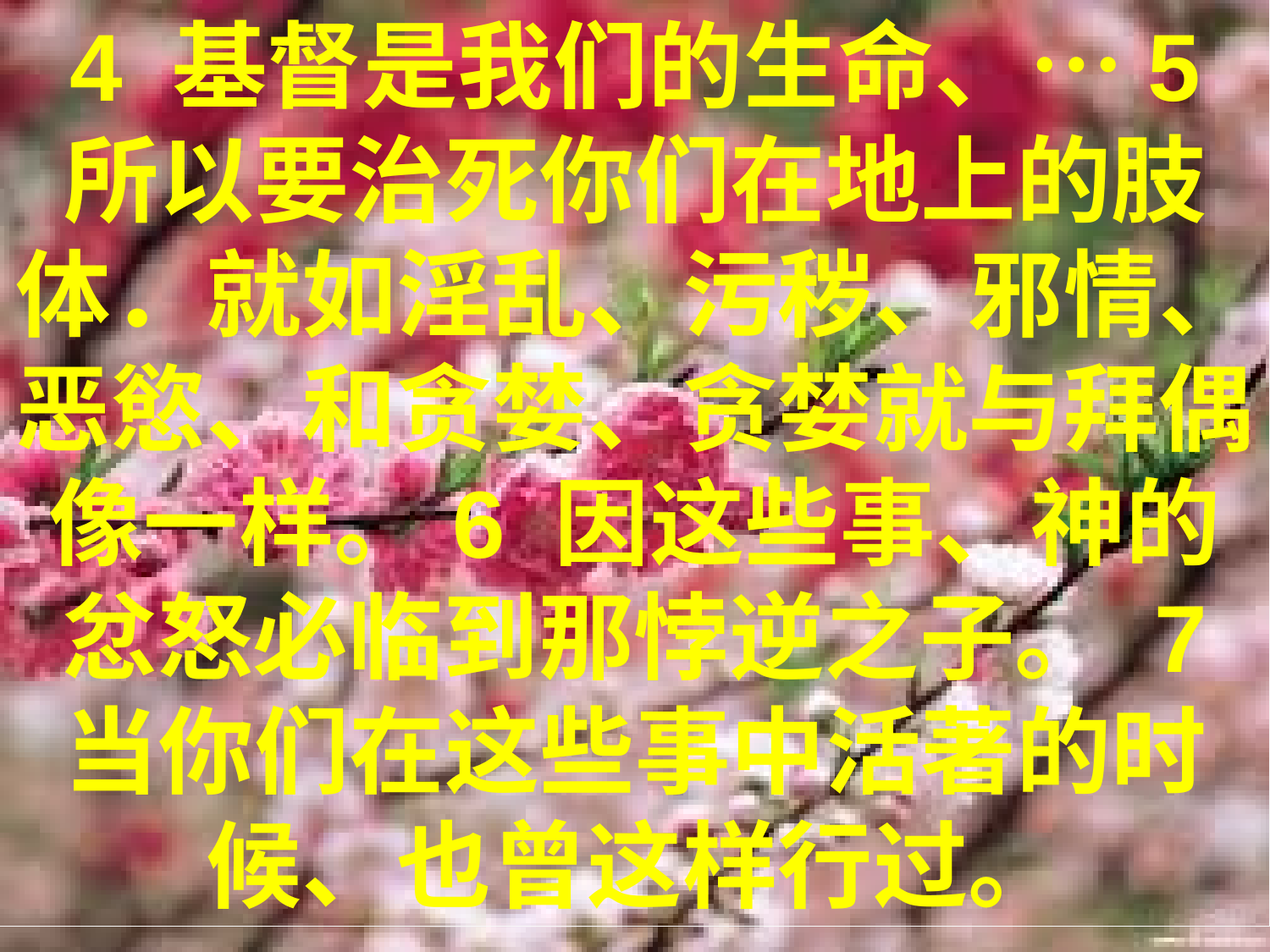

4 基督是我们的生命、…5 所以要治死你们在地上的肢体．就如淫乱、污秽、邪情、恶慾、和贪婪、贪婪就与拜偶像一样。6 因这些事、神的忿怒必临到那悖逆之子。 7 当你们在这些事中活著的时候、也曾这样行过。